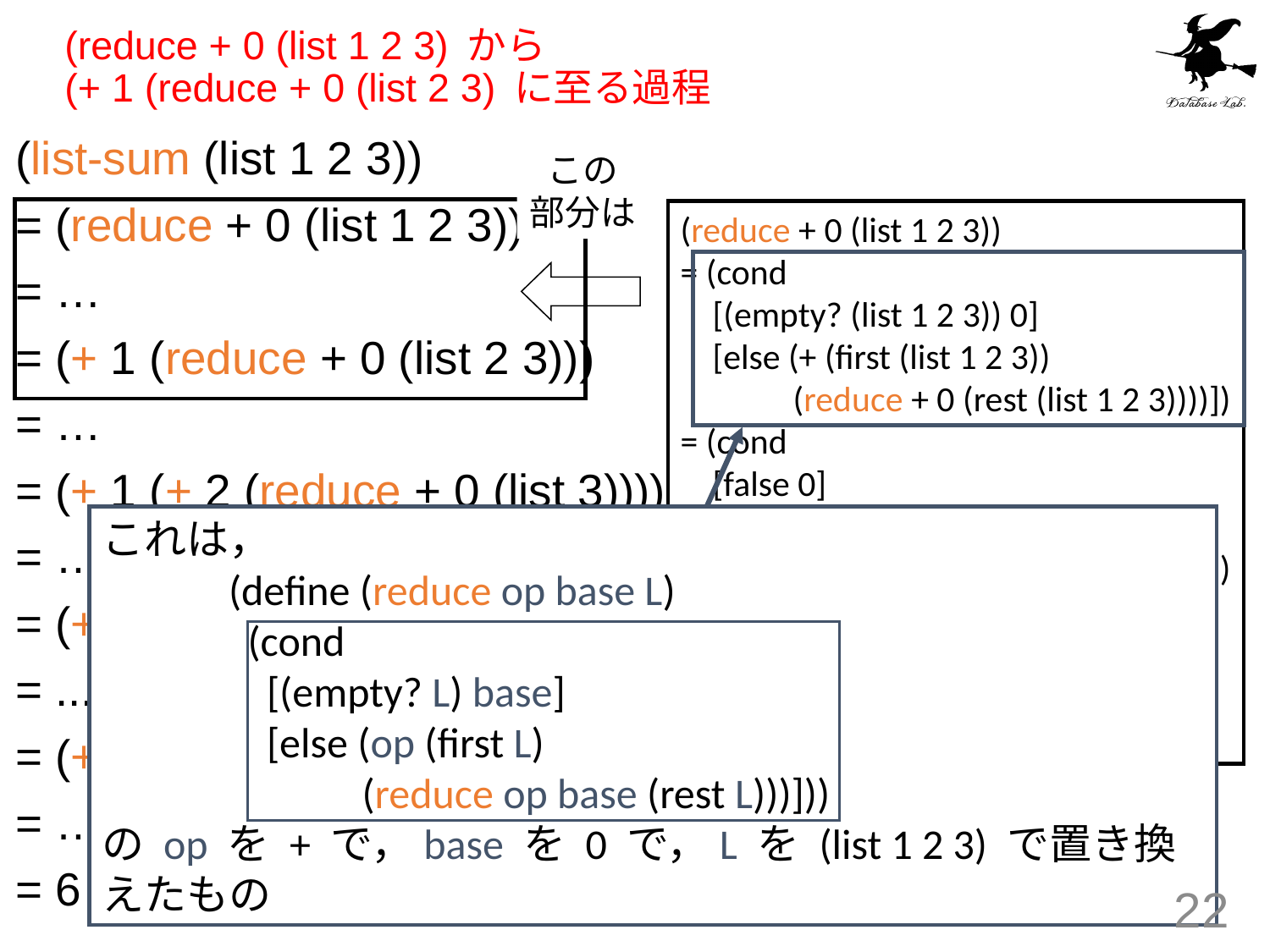

# (reduce + 0 (list 1 2 3) から (+ 1 (reduce + 0 (list 2 3) に至る過程
(list-sum (list 1 2 3))
= (reduce + 0 (list 1 2 3))
= …
= (+ 1 (reduce + 0 (list 2 3)))
= …
= (+ 1 (+ 2 (reduce + 0 (list 3))))
= …
= (+ 1 (+ 2 (+ 3 (reduce + 0 empty))))
= ...
= (+ 1 (+ 2 (+ 3 0)))
= …
= 6

この
部分は

(reduce + 0 (list 1 2 3))
= (cond
    [(empty? (list 1 2 3)) 0]
    [else (+ (first (list 1 2 3))
              (reduce + 0 (rest (list 1 2 3))))])
= (cond
    [false 0]
    [else (+ (first (list 1 2 3))
              (reduce + 0 (rest (list 1 2 3))))])
= (+ (first (list 1 2 3))
        (reduce + 0 (rest (list 1 2 3))))
= (+ 1 (reduce + 0 (rest (list 1 2 3))))
= (+ 1 (reduce + 0 (list 1 2)))

これは，
	(define (reduce op base L)
	  (cond
	    [(empty? L) base]
	    [else (op (first L)
	              (reduce op base (rest L)))]))
の op を + で，base を 0 で，L を (list 1 2 3) で置き換えたもの

22